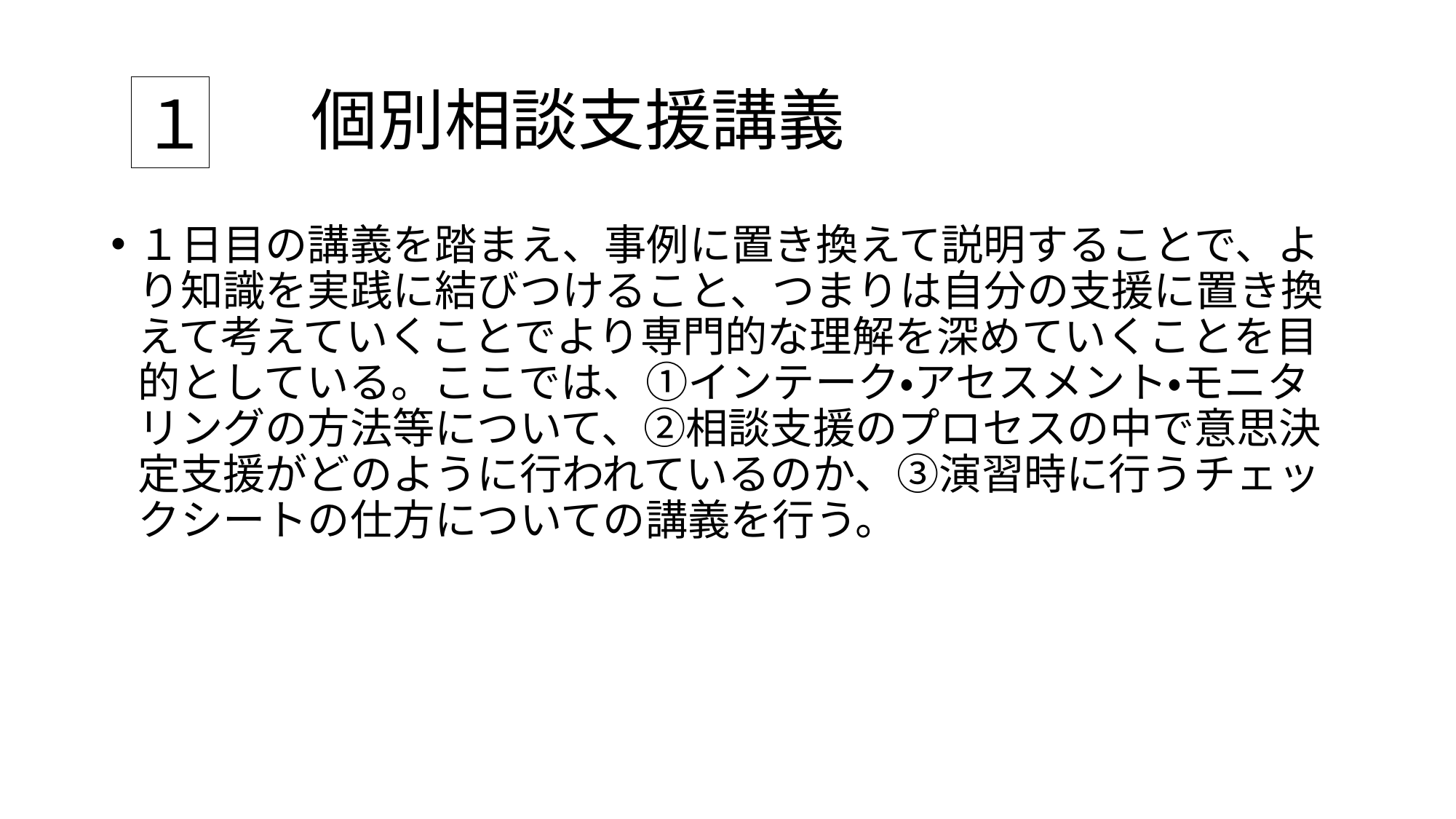

# 個別相談支援講義
１
１日目の講義を踏まえ、事例に置き換えて説明することで、より知識を実践に結びつけること、つまりは自分の支援に置き換えて考えていくことでより専門的な理解を深めていくことを目的としている。ここでは、①インテーク・アセスメント・モニタリングの方法等について、②相談支援のプロセスの中で意思決定支援がどのように行われているのか、③演習時に行うチェックシートの仕方についての講義を行う。